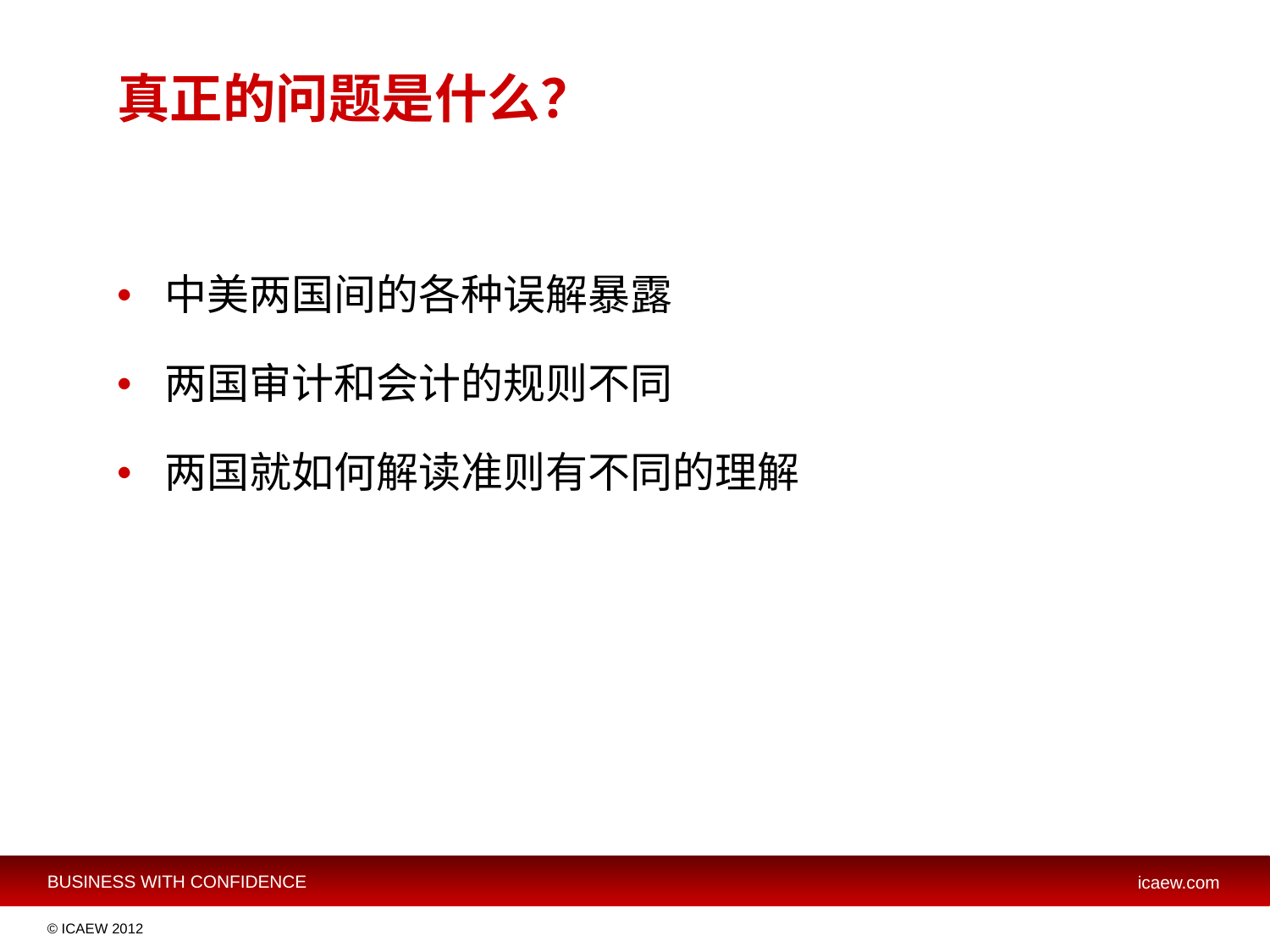

真正的问题是什么？
中美两国间的各种误解暴露
两国审计和会计的规则不同
两国就如何解读准则有不同的理解